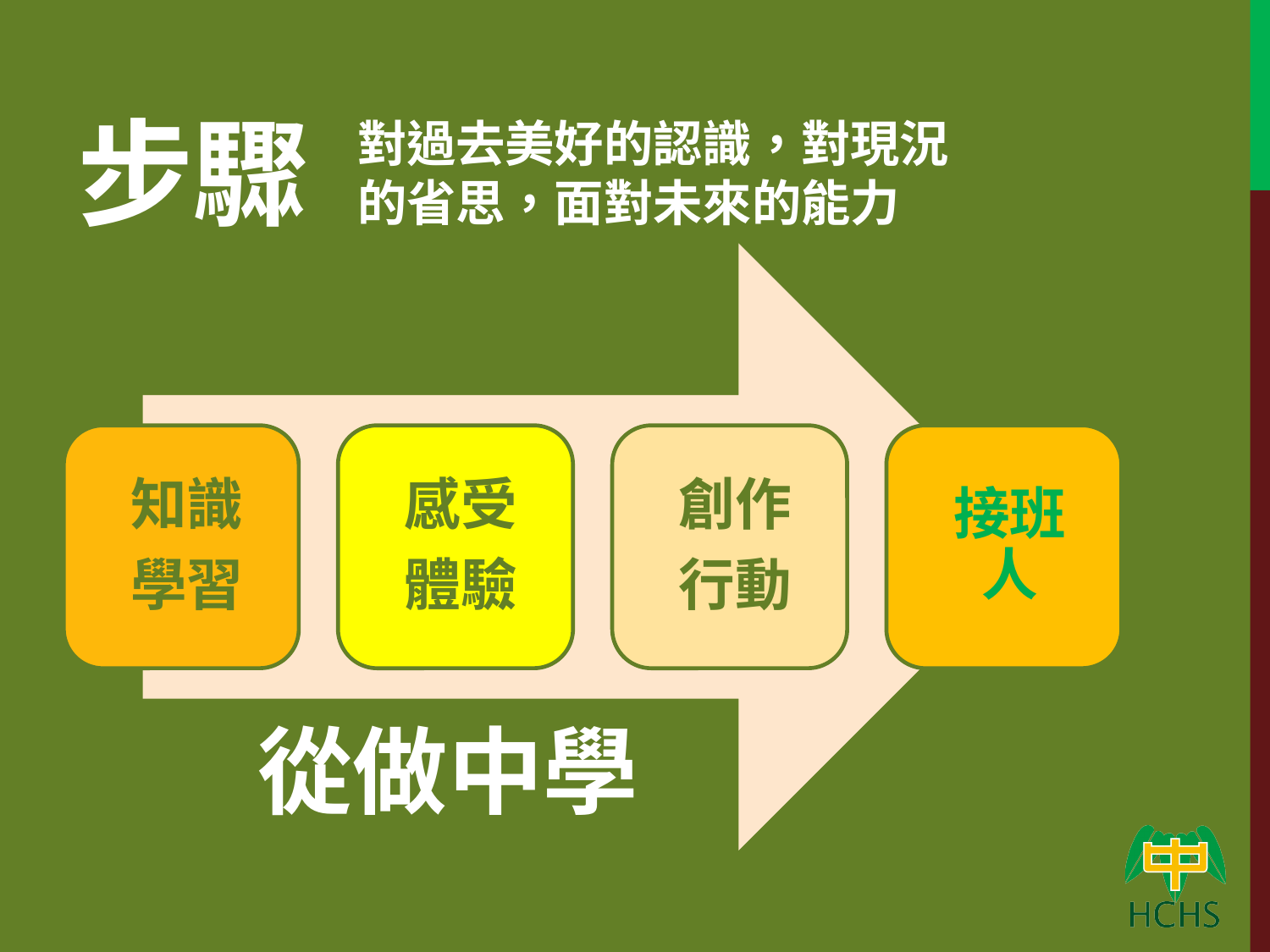

# 步驟
對過去美好的認識，對現況的省思，面對未來的能力
知識
學習
感受
體驗
創作
行動
接班人
從做中學